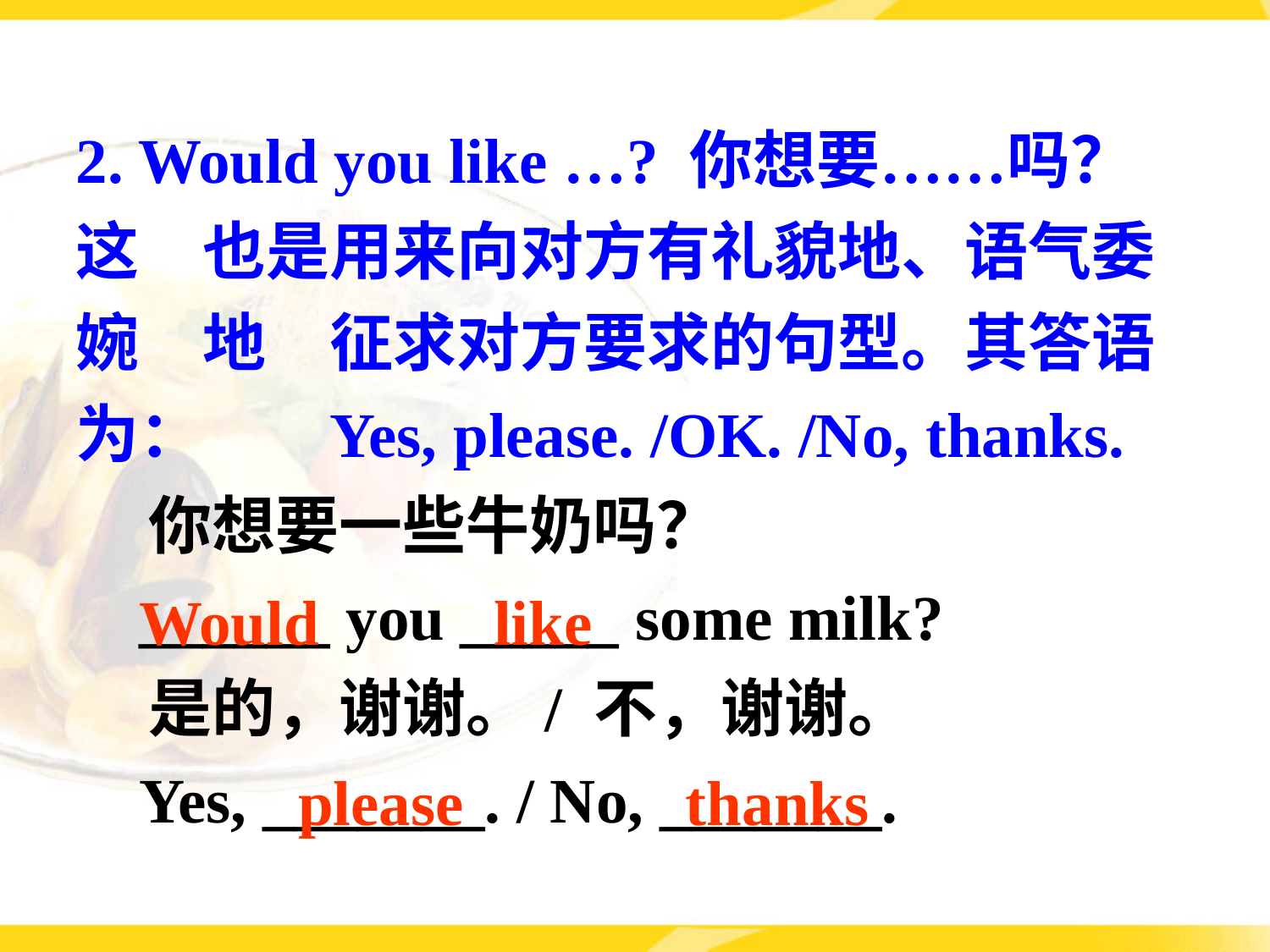

2. Would you like …? 你想要……吗？这	也是用来向对方有礼貌地、语气委婉	地	征求对方要求的句型。其答语为：	Yes, please. /OK. /No, thanks.
    你想要一些牛奶吗？
    ______ you _____ some milk?
    是的，谢谢。/ 不，谢谢。
    Yes, _______. / No, _______.
Would           like
please              thanks